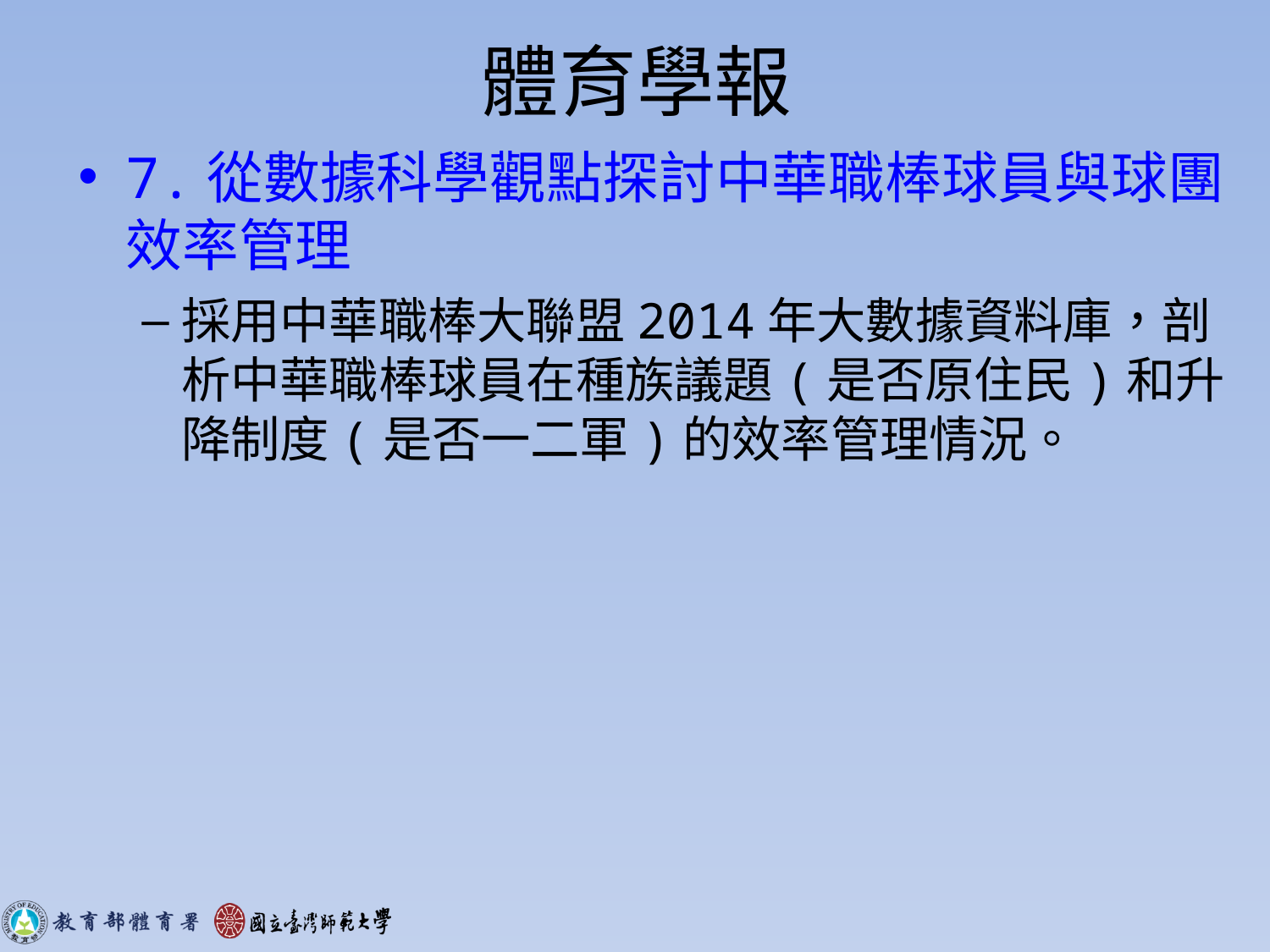

# 體育學報
7.從數據科學觀點探討中華職棒球員與球團效率管理
採用中華職棒大聯盟2014年大數據資料庫，剖析中華職棒球員在種族議題(是否原住民)和升降制度(是否一二軍)的效率管理情況。